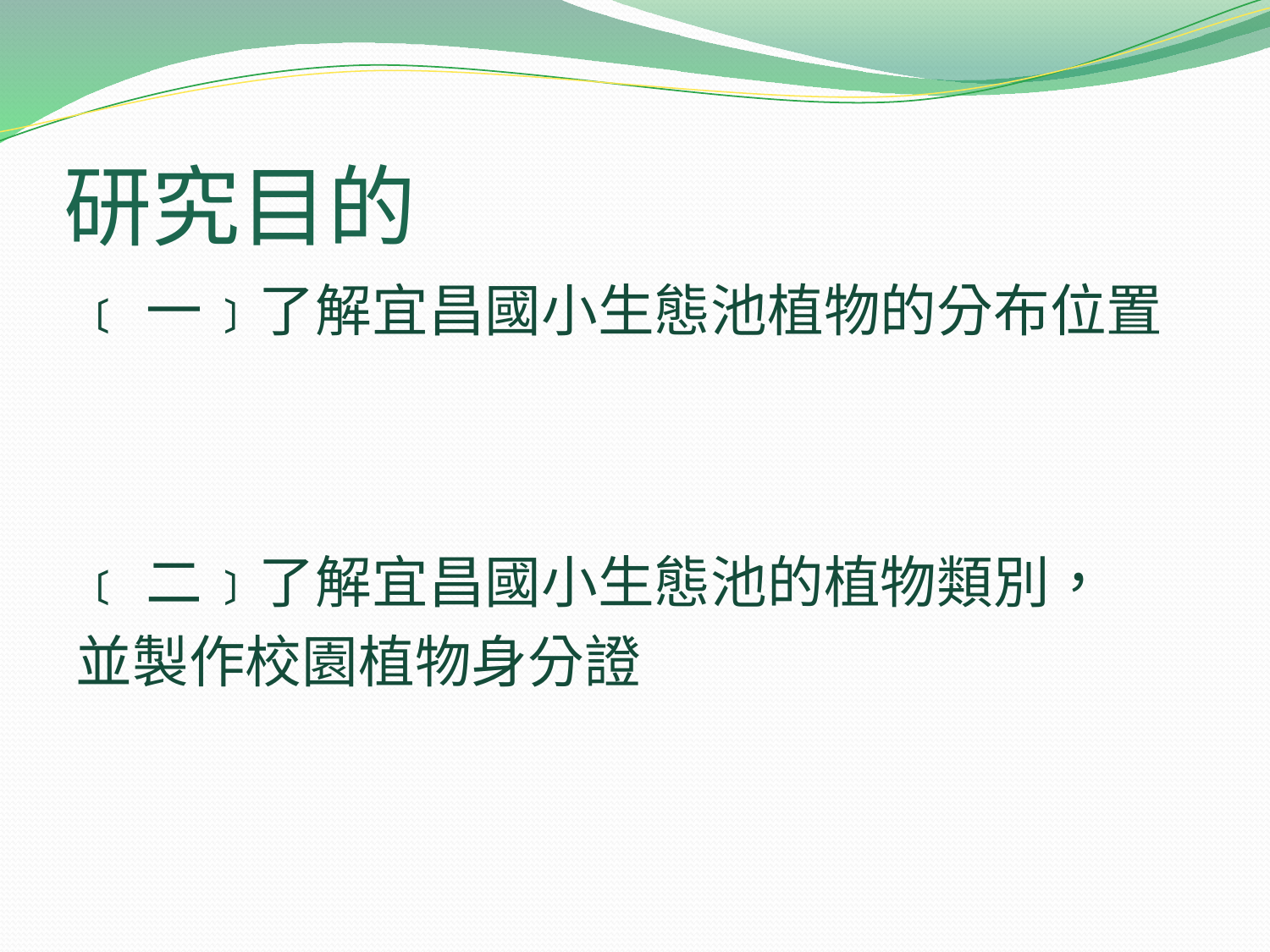

# 研究目的
﹝一﹞了解宜昌國小生態池植物的分布位置

﹝二﹞了解宜昌國小生態池的植物類別，
並製作校園植物身分證